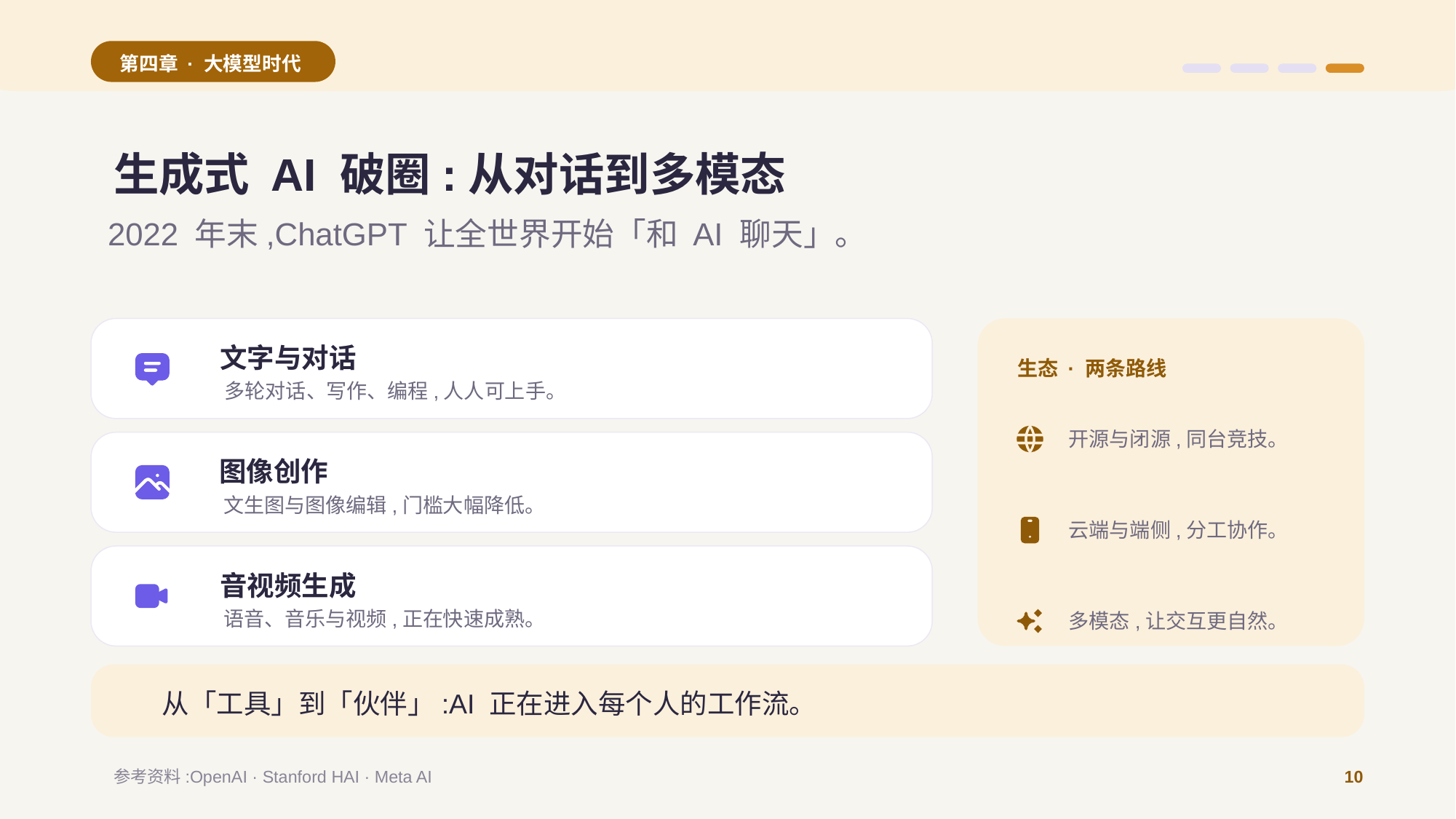

第四章 · 大模型时代

生成式 AI 破圈:从对话到多模态
2022 年末,ChatGPT 让全世界开始「和 AI 聊天」。

文字与对话

多轮对话、写作、编程,人人可上手。

生态 · 两条路线

开源与闭源,同台竞技。

云端与端侧,分工协作。
多模态,让交互更自然。

图像创作

文生图与图像编辑,门槛大幅降低。

音视频生成

语音、音乐与视频,正在快速成熟。

从「工具」到「伙伴」:AI 正在进入每个人的工作流。
参考资料:OpenAI · Stanford HAI · Meta AI
10